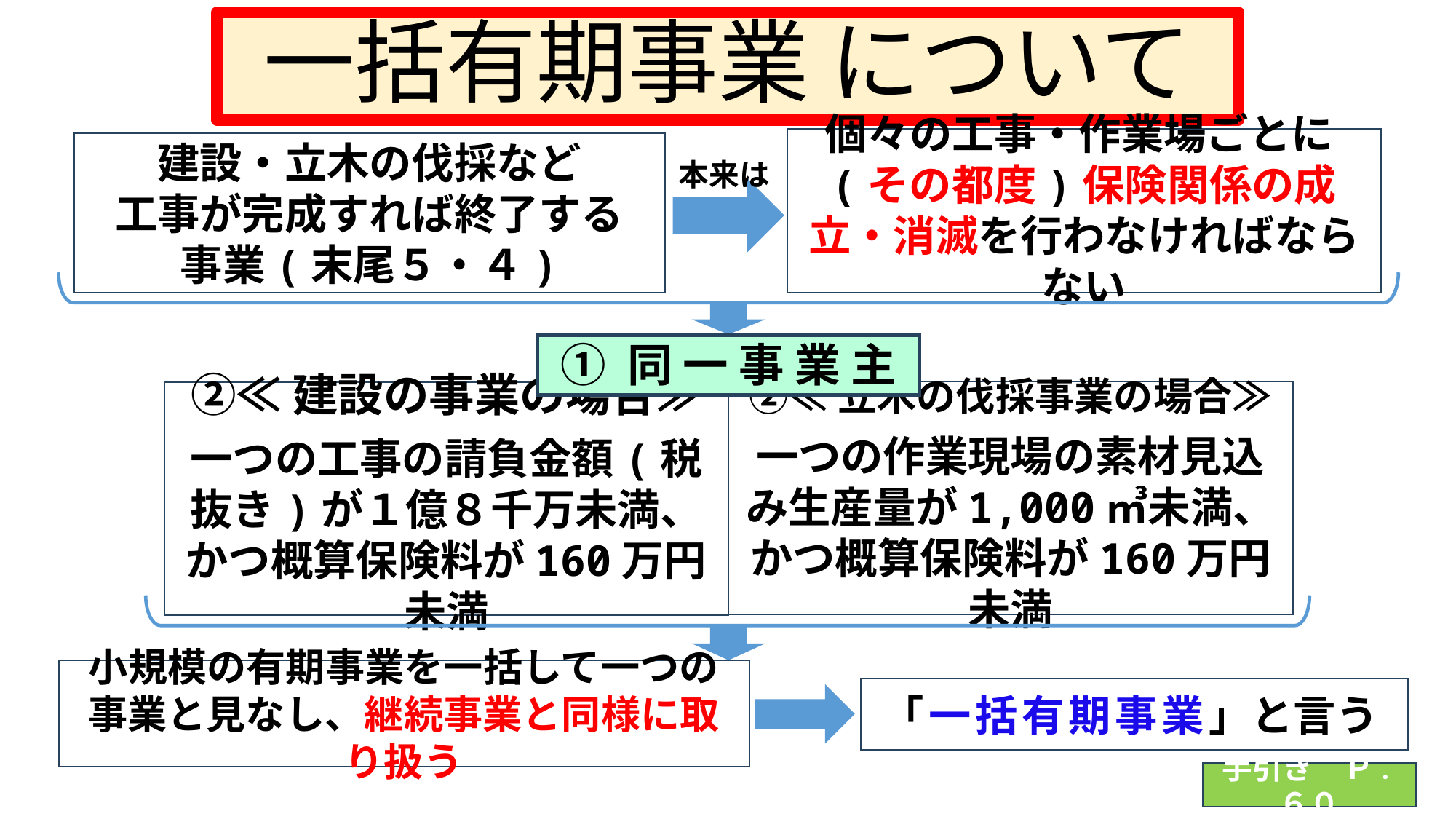

# 一括有期事業 について

個々の工事・作業場ごとに(その都度)保険関係の成立・消滅を行わなければならない
建設・立木の伐採など
工事が完成すれば終了する
事業(末尾５・４)
本来は

① 同 一 事 業 主
②≪立木の伐採事業の場合≫

一つの作業現場の素材見込み生産量が1,000㎥未満、かつ概算保険料が160万円未満
②≪建設の事業の場合≫

一つの工事の請負金額(税抜き)が１億８千万未満、かつ概算保険料が160万円未満

小規模の有期事業を一括して一つの事業と見なし、継続事業と同様に取り扱う
「 一 括 有 期 事 業 」と言う

手引き　Ｐ.６０